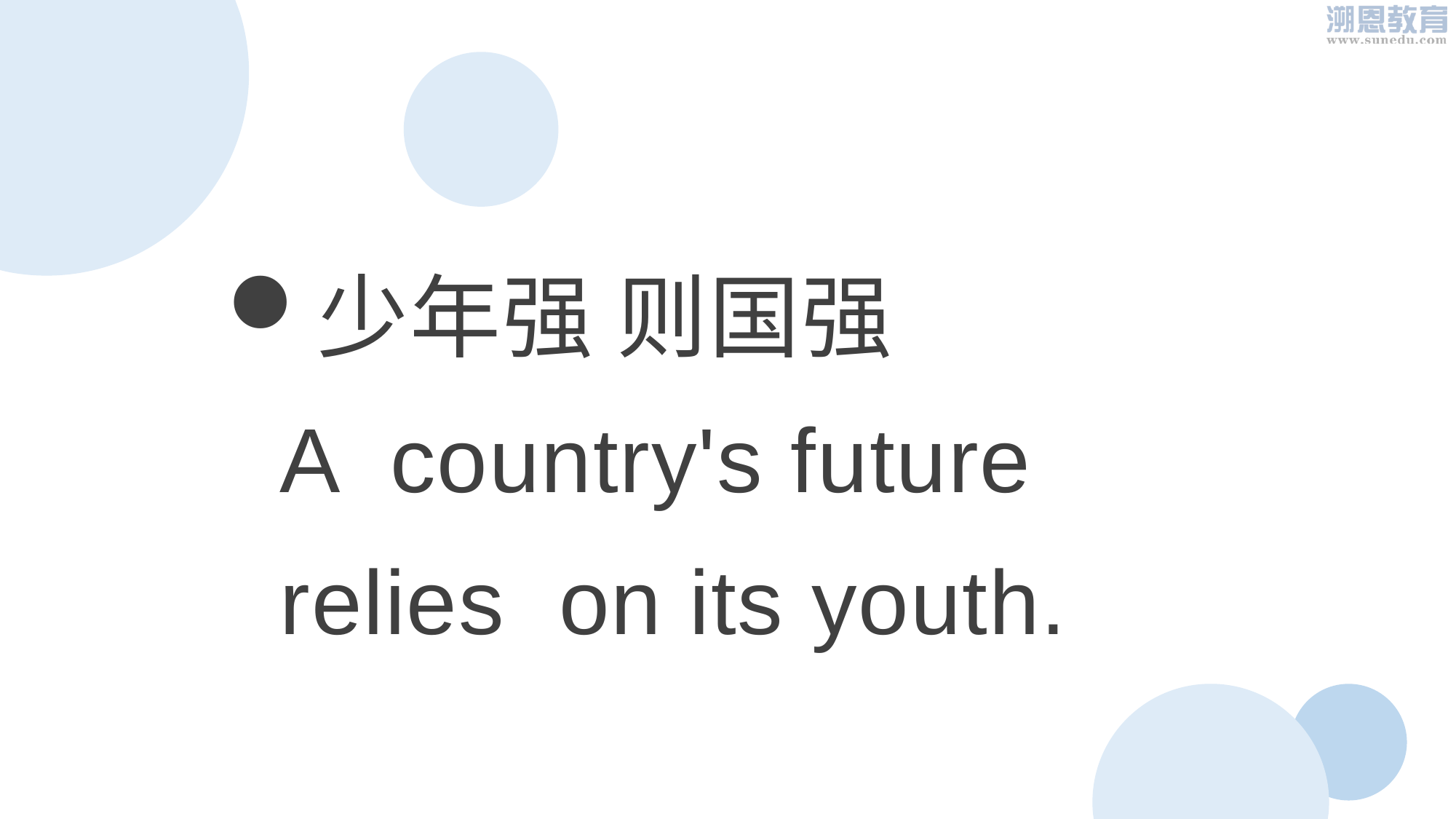

少年强 则国强
A  country's future relies  on its youth.